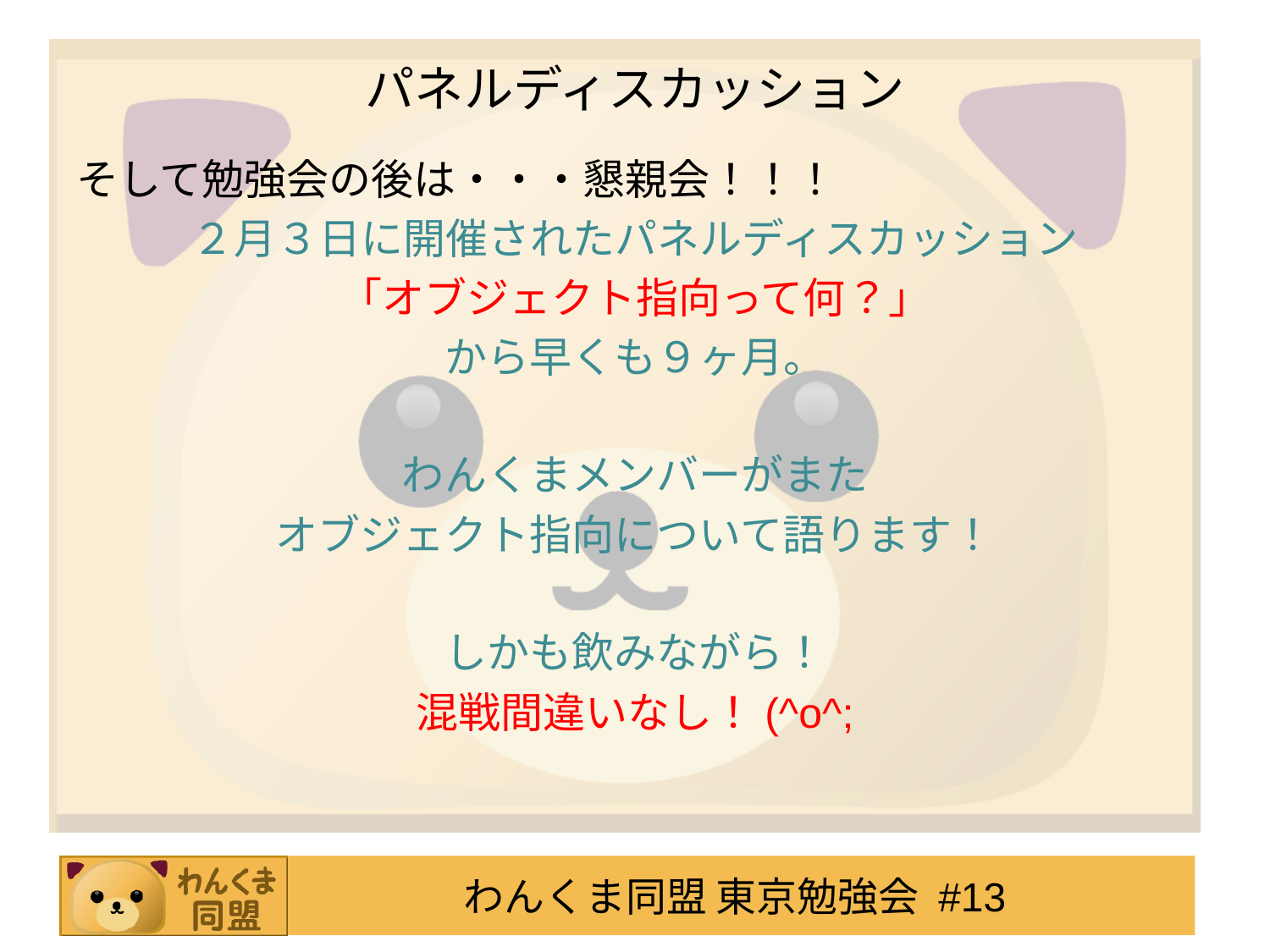

# パネルディスカッション
そして勉強会の後は・・・懇親会！！！
２月３日に開催されたパネルディスカッション
「オブジェクト指向って何？」
から早くも９ヶ月。

わんくまメンバーがまた
オブジェクト指向について語ります！

しかも飲みながら！
混戦間違いなし！(^o^;